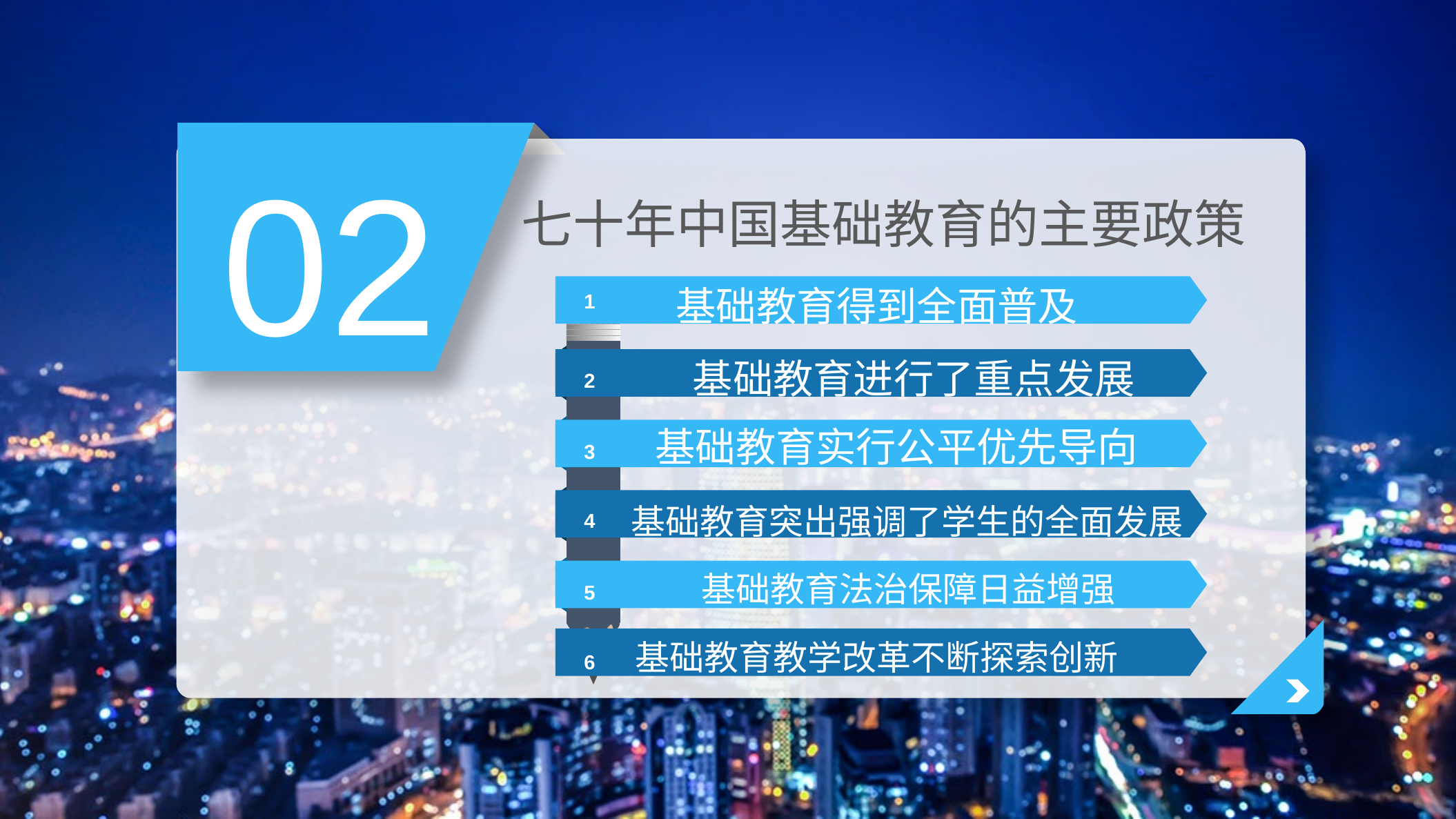

02

七十年中国基础教育的主要政策
基础教育得到全面普及

基础教育进行了重点发展

2

3

4

5

1
基础教育实行公平优先导向
基础教育突出强调了学生的全面发展

基础教育法治保障日益增强

基础教育教学改革不断探索创新
6